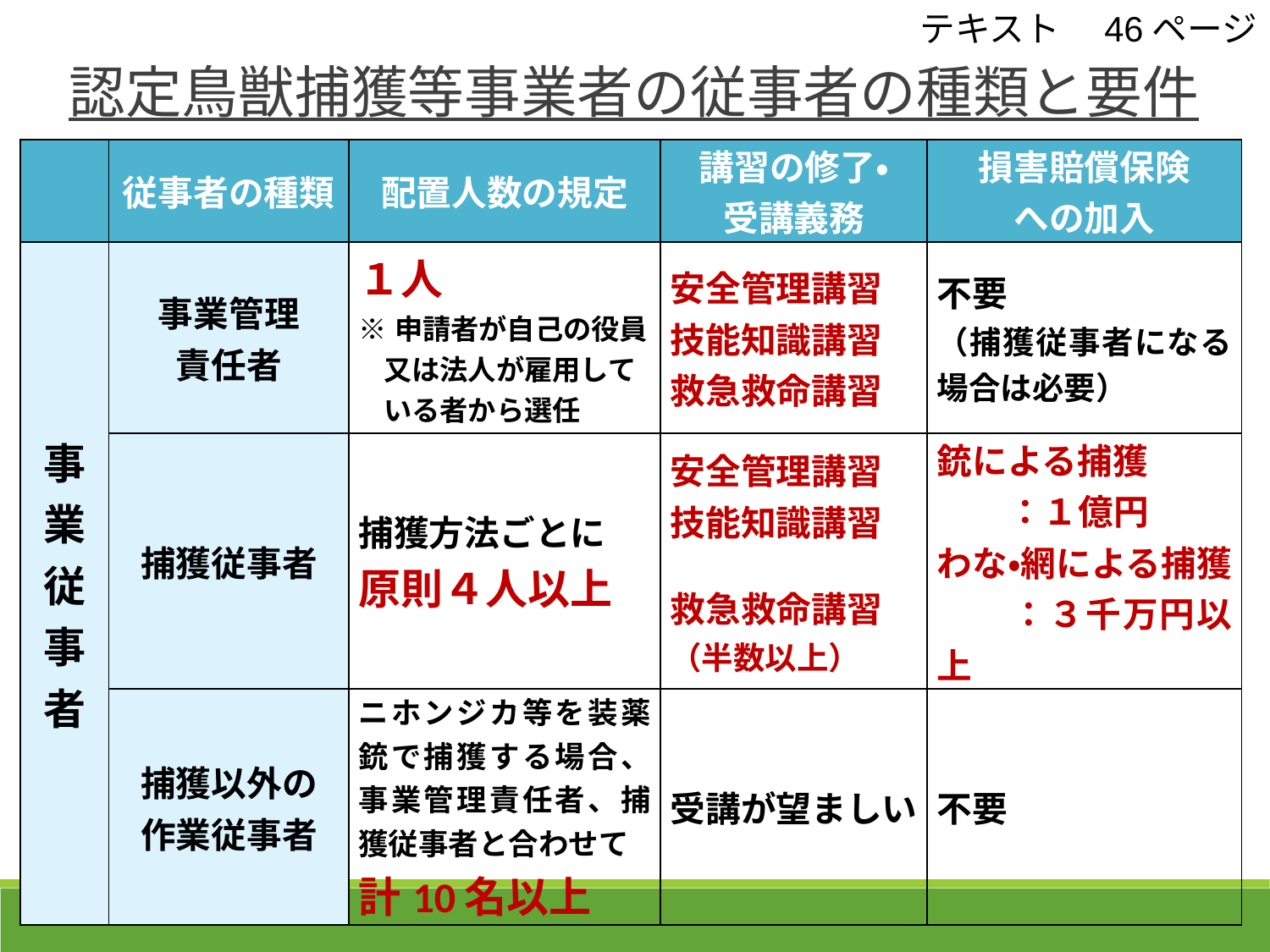

テキスト　46ページ
　認定鳥獣捕獲等事業者の従事者の種類と要件
|  | 従事者の種類 | 配置人数の規定 | 講習の修了・ 受講義務 | 損害賠償保険 への加入 |
| --- | --- | --- | --- | --- |
| 事 業 従 事 者 | 事業管理 責任者 | １人 ※申請者が自己の役員又は法人が雇用している者から選任 | 安全管理講習 技能知識講習 救急救命講習 | 不要 （捕獲従事者になる場合は必要） |
|  | 捕獲従事者 | 捕獲方法ごとに 原則４人以上 | 安全管理講習 技能知識講習 救急救命講習 （半数以上） | 銃による捕獲 　　：１億円 わな・網による捕獲 　　：３千万円以上 |
|  | 捕獲以外の 作業従事者 | ニホンジカ等を装薬銃で捕獲する場合、事業管理責任者、捕獲従事者と合わせて 計10名以上 | 受講が望ましい | 不要 |